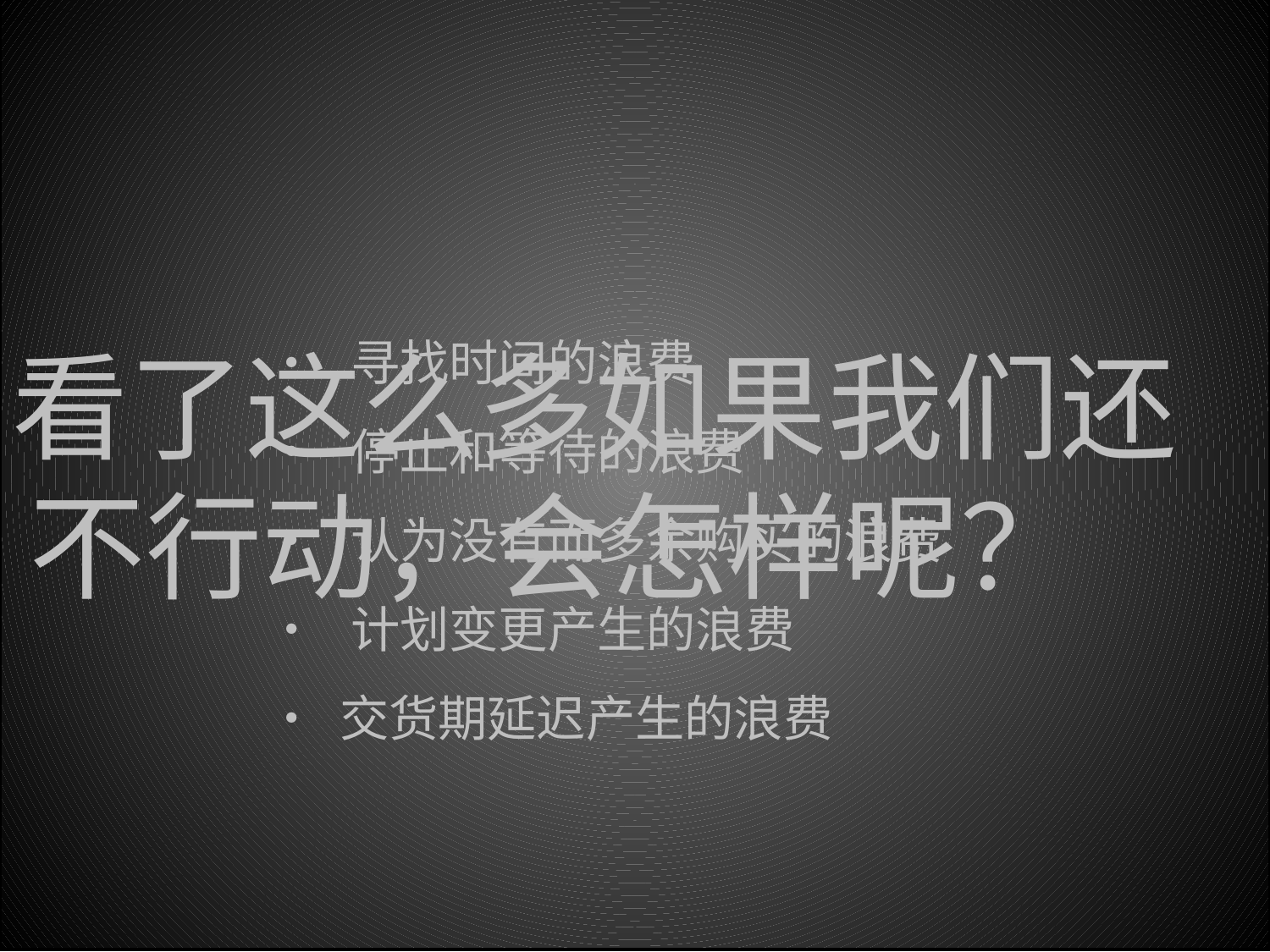

看了这么多如果我们还不行动，会怎样呢？

•  寻找时间的浪费
•  停止和等待的浪费
•  认为没有而多余购买的浪费
•  计划变更产生的浪费
• 交货期延迟产生的浪费